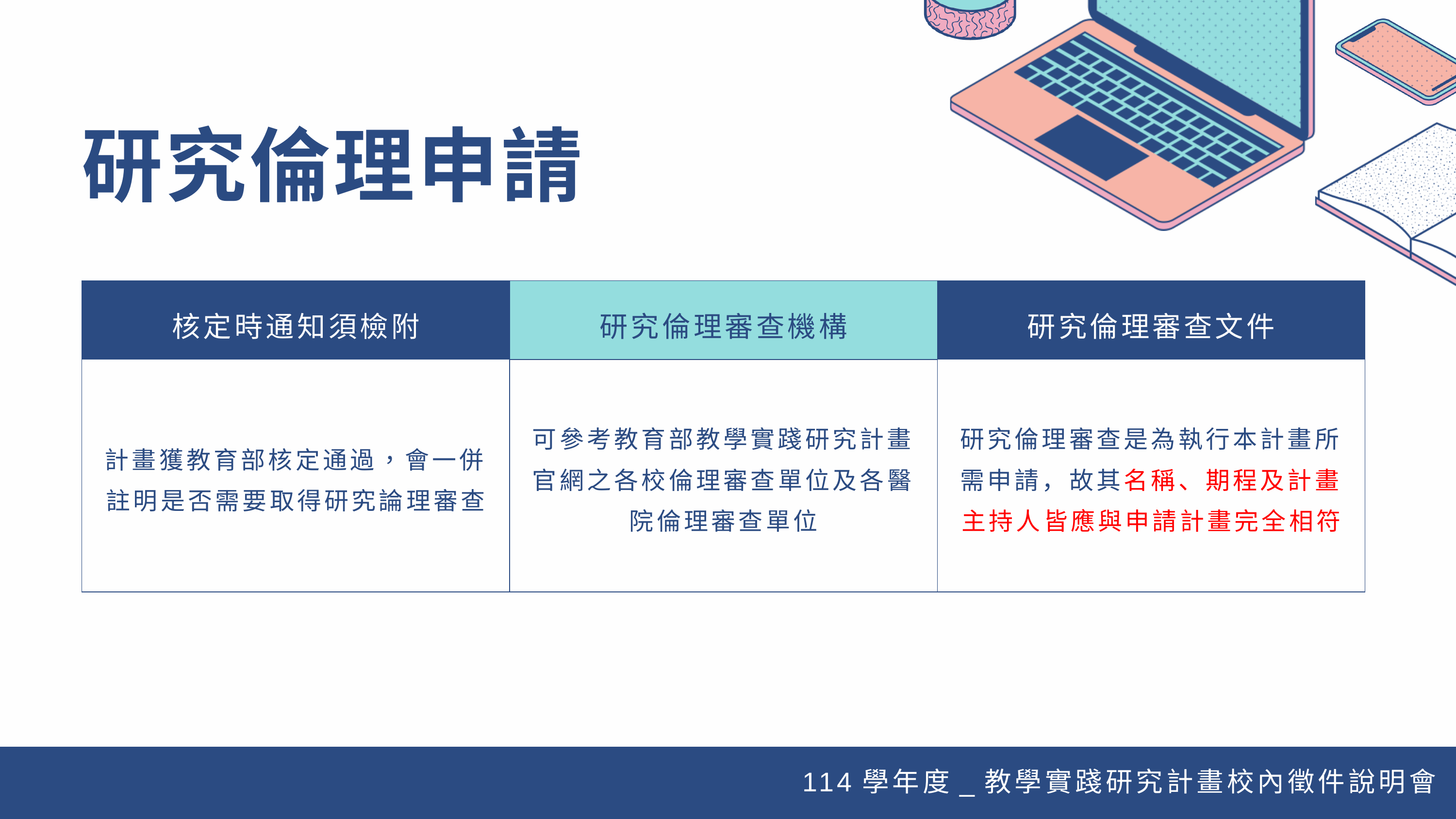

研究倫理申請

| 核定時通知須檢附 | 研究倫理審查機構 | 研究倫理審查文件 |
| --- | --- | --- |
| 計畫獲教育部核定通過，會一併註明是否需要取得研究論理審查 | 可參考教育部教學實踐研究計畫官網之各校倫理審查單位及各醫院倫理審查單位 | 研究倫理審查是為執行本計畫所需申請，故其名稱、期程及計畫主持人皆應與申請計畫完全相符 |

114學年度_教學實踐研究計畫校內徵件說明會